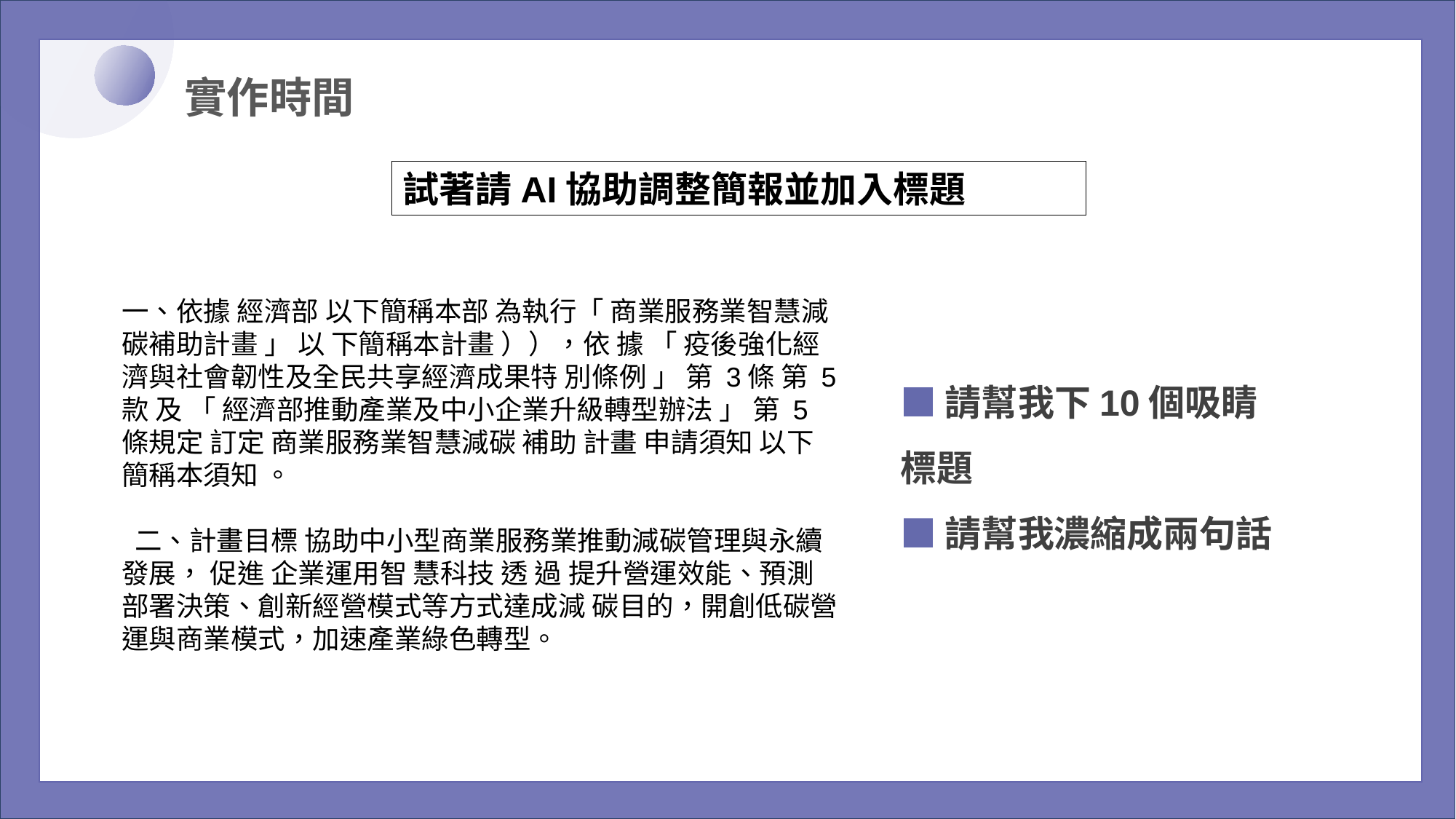

實作時間
試著請AI協助調整簡報並加入標題
一、依據 經濟部 以下簡稱本部 為執行「 商業服務業智慧減碳補助計畫 」 以 下簡稱本計畫 ）），依 據 「 疫後強化經濟與社會韌性及全民共享經濟成果特 別條例 」 第 3條 第 5款 及 「 經濟部推動產業及中小企業升級轉型辦法 」 第 5條規定 訂定 商業服務業智慧減碳 補助 計畫 申請須知 以下簡稱本須知 。

 二、計畫目標 協助中小型商業服務業推動減碳管理與永續發展， 促進 企業運用智 慧科技 透 過 提升營運效能、預測部署決策、創新經營模式等方式達成減 碳目的，開創低碳營運與商業模式，加速產業綠色轉型。
■請幫我下10個吸睛標題
■請幫我濃縮成兩句話